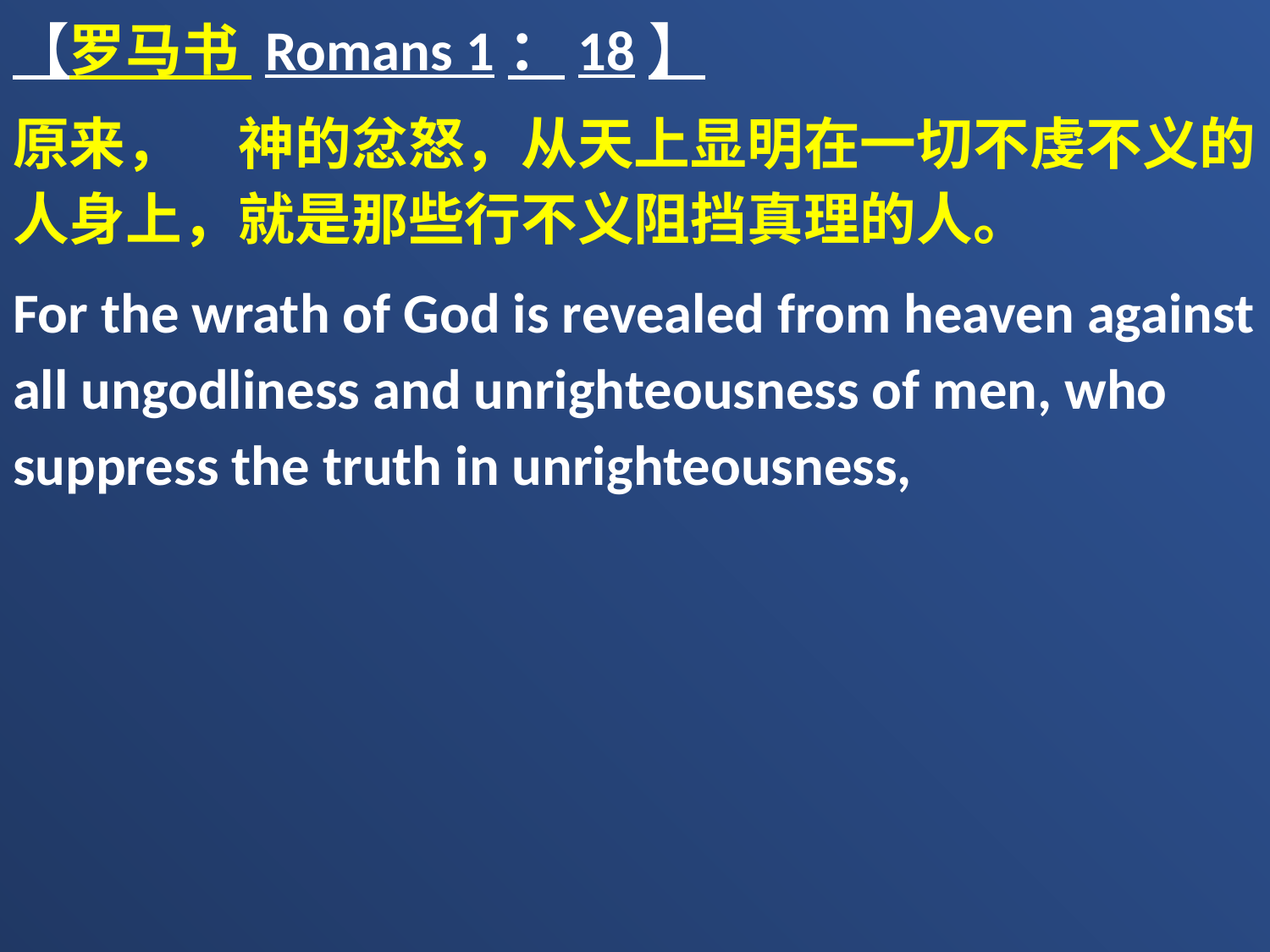

【罗马书 Romans 1：18】
原来，　神的忿怒，从天上显明在一切不虔不义的人身上，就是那些行不义阻挡真理的人。
For the wrath of God is revealed from heaven against all ungodliness and unrighteousness of men, who suppress the truth in unrighteousness,